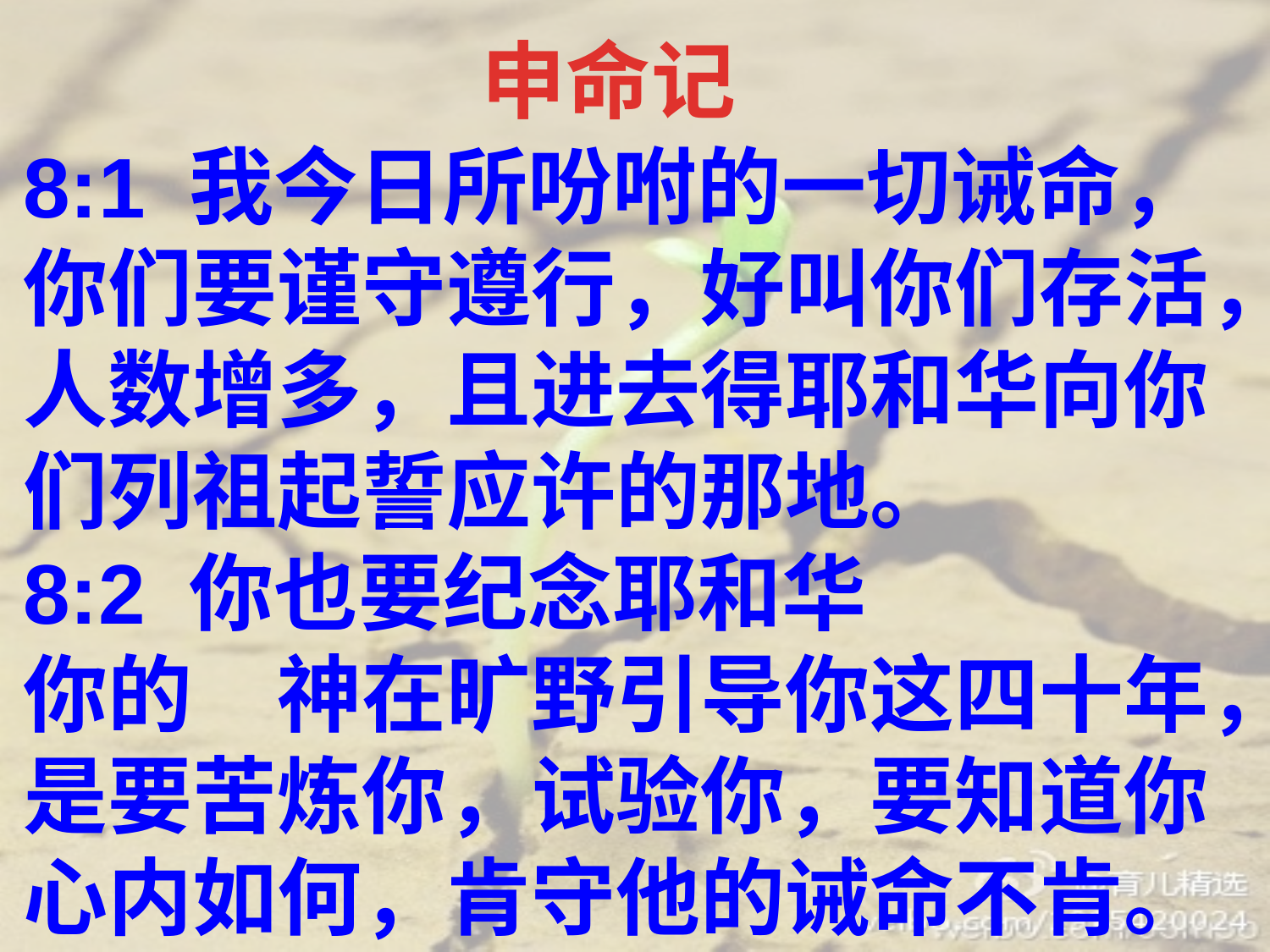

申命记
8:1 我今日所吩咐的一切诫命，你们要谨守遵行，好叫你们存活，人数增多，且进去得耶和华向你们列祖起誓应许的那地。
8:2 你也要纪念耶和华
你的　神在旷野引导你这四十年，是要苦炼你，试验你，要知道你心内如何，肯守他的诫命不肯。